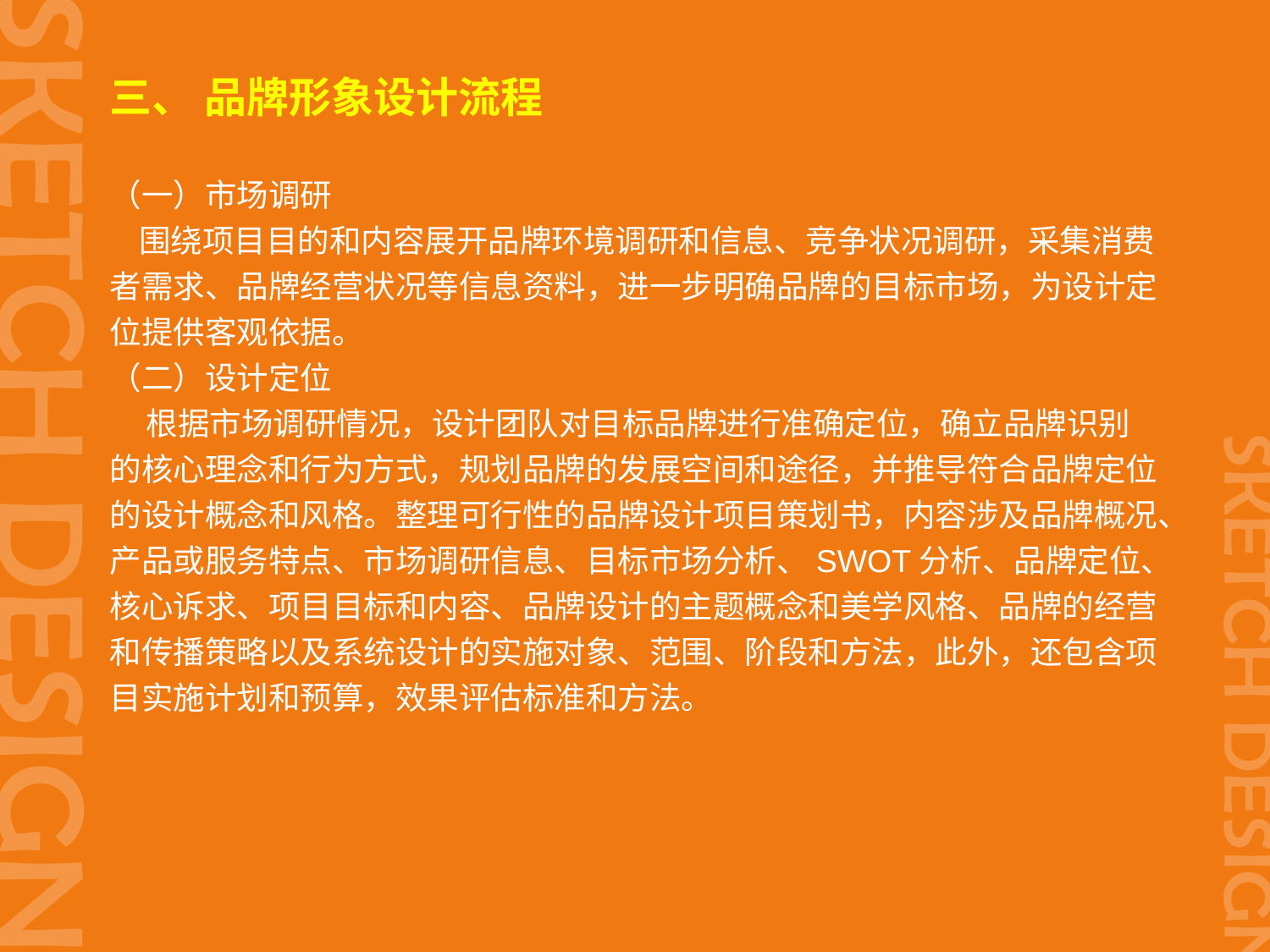

三、 品牌形象设计流程
（一）市场调研   围绕项目目的和内容展开品牌环境调研和信息、竞争状况调研，采集消费者需求、品牌经营状况等信息资料，进一步明确品牌的目标市场，为设计定位提供客观依据。（二）设计定位    根据市场调研情况，设计团队对目标品牌进行准确定位，确立品牌识别的核心理念和行为方式，规划品牌的发展空间和途径，并推导符合品牌定位的设计概念和风格。整理可行性的品牌设计项目策划书，内容涉及品牌概况、产品或服务特点、市场调研信息、目标市场分析、SWOT分析、品牌定位、核心诉求、项目目标和内容、品牌设计的主题概念和美学风格、品牌的经营和传播策略以及系统设计的实施对象、范围、阶段和方法，此外，还包含项目实施计划和预算，效果评估标准和方法。